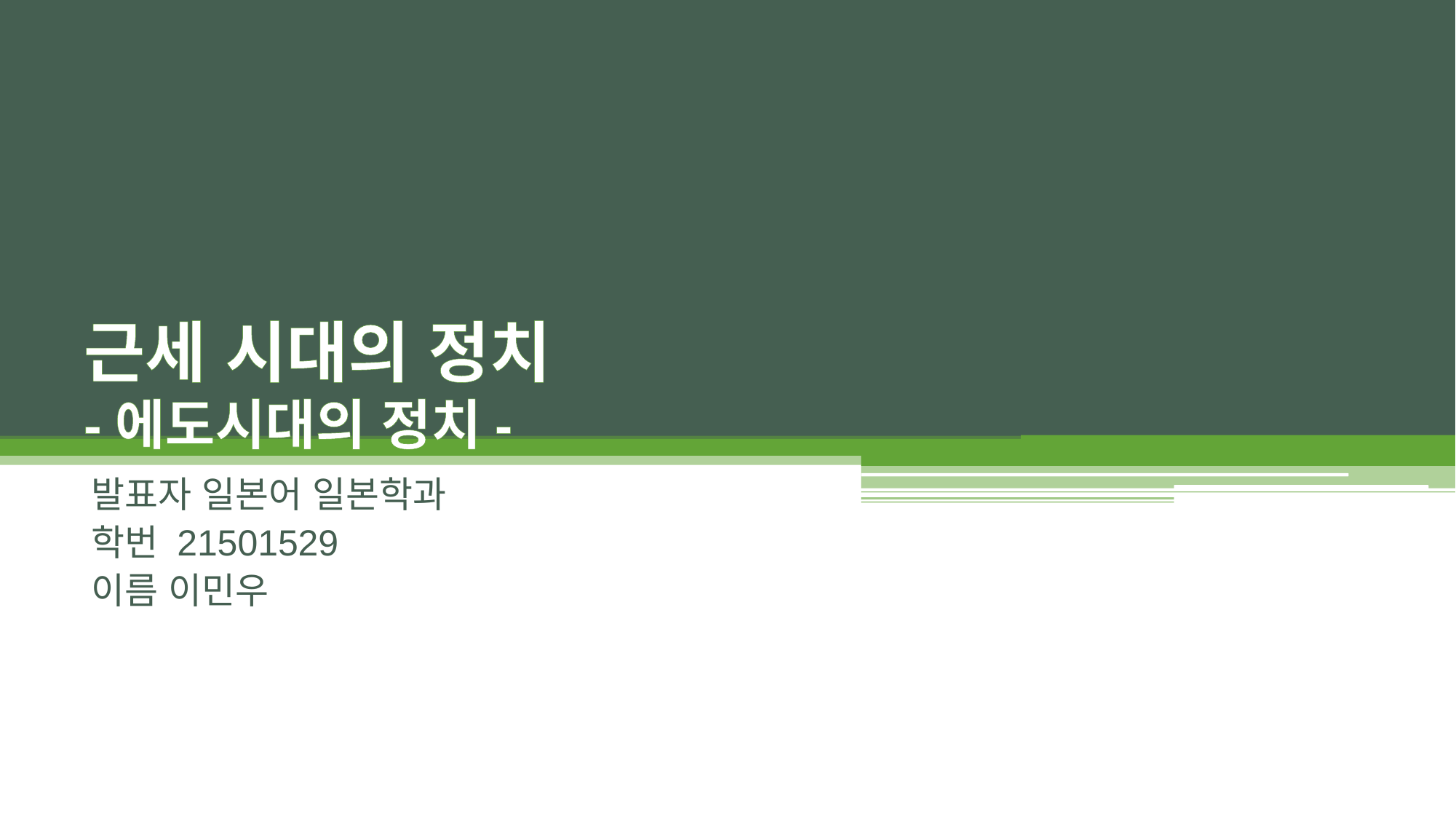

# 근세 시대의 정치 -에도시대의 정치-
발표자 일본어 일본학과
학번 21501529
이름 이민우